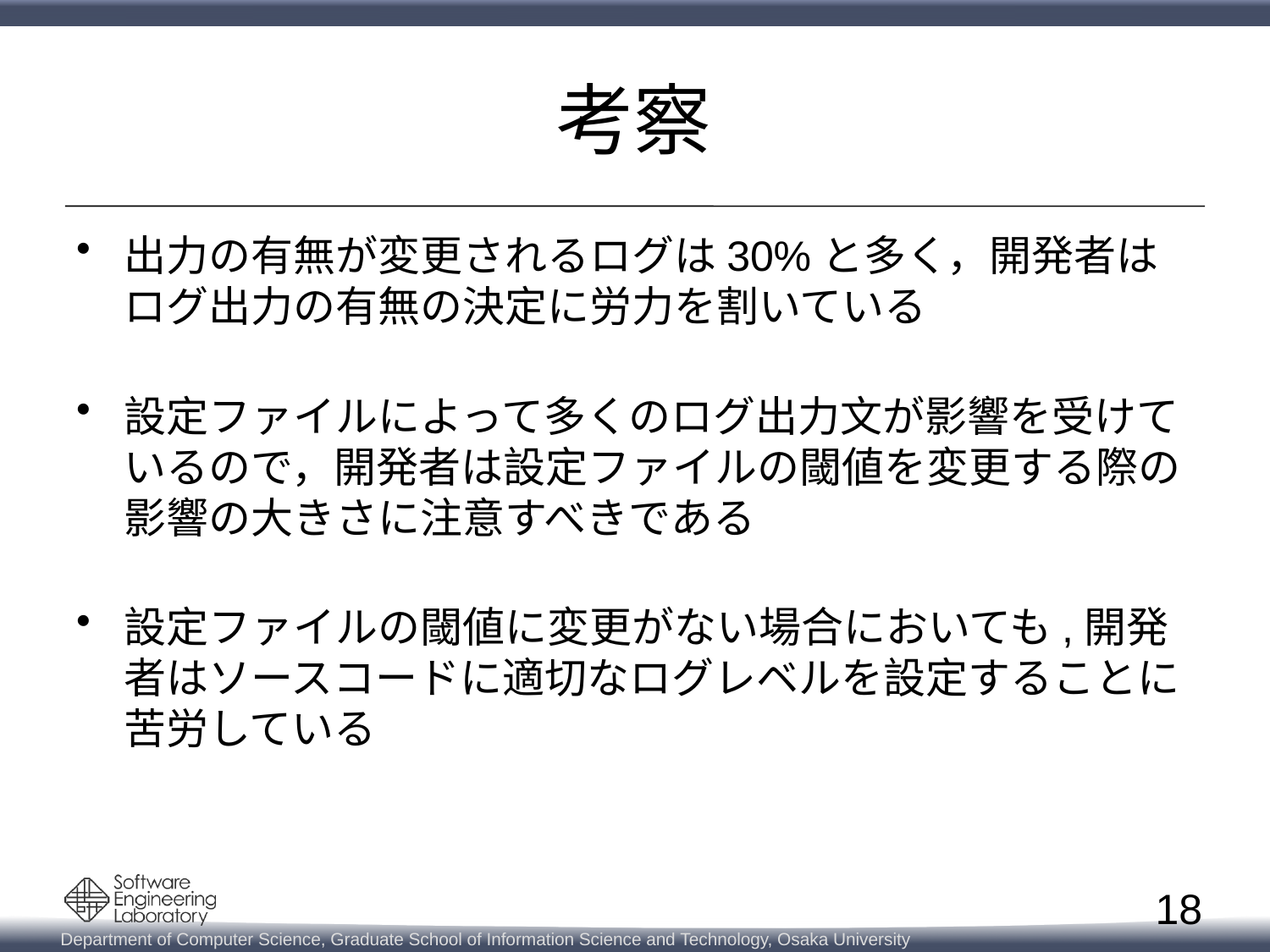

# 考察
出力の有無が変更されるログは30%と多く，開発者は
ログ出力の有無の決定に労力を割いている
設定ファイルによって多くのログ出力文が影響を受けているので，開発者は設定ファイルの閾値を変更する際の影響の大きさに注意すべきである
設定ファイルの閾値に変更がない場合においても,開発者はソースコードに適切なログレベルを設定することに苦労している
18